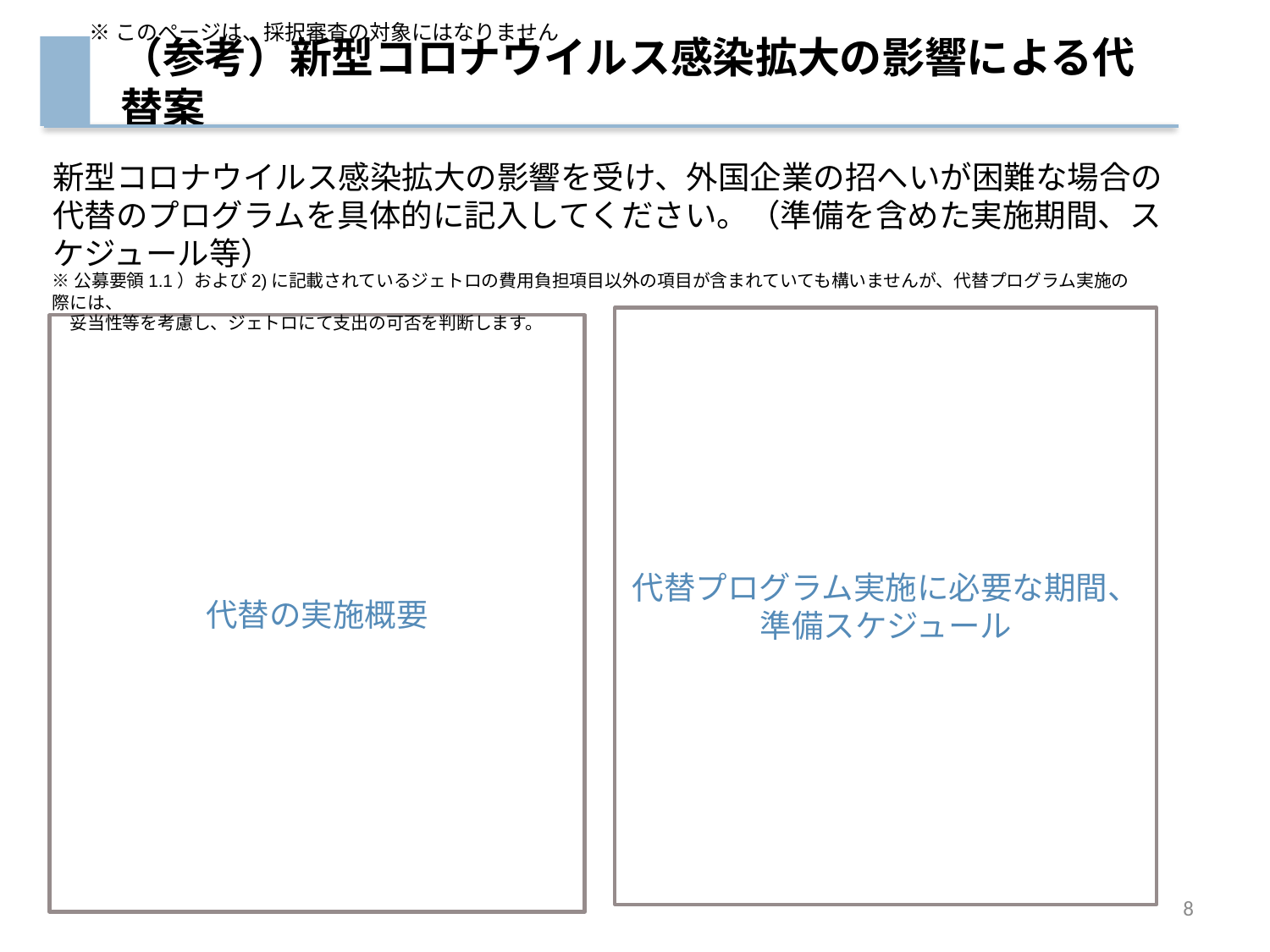

※このページは、採択審査の対象にはなりません

（参考）新型コロナウイルス感染拡大の影響による代替案
新型コロナウイルス感染拡大の影響を受け、外国企業の招へいが困難な場合の代替のプログラムを具体的に記入してください。（準備を含めた実施期間、スケジュール等）

※公募要領1.1）および2)に記載されているジェトロの費用負担項目以外の項目が含まれていても構いませんが、代替プログラム実施の際には、
　妥当性等を考慮し、ジェトロにて支出の可否を判断します。
代替プログラム実施に必要な期間、
準備スケジュール
代替の実施概要
8